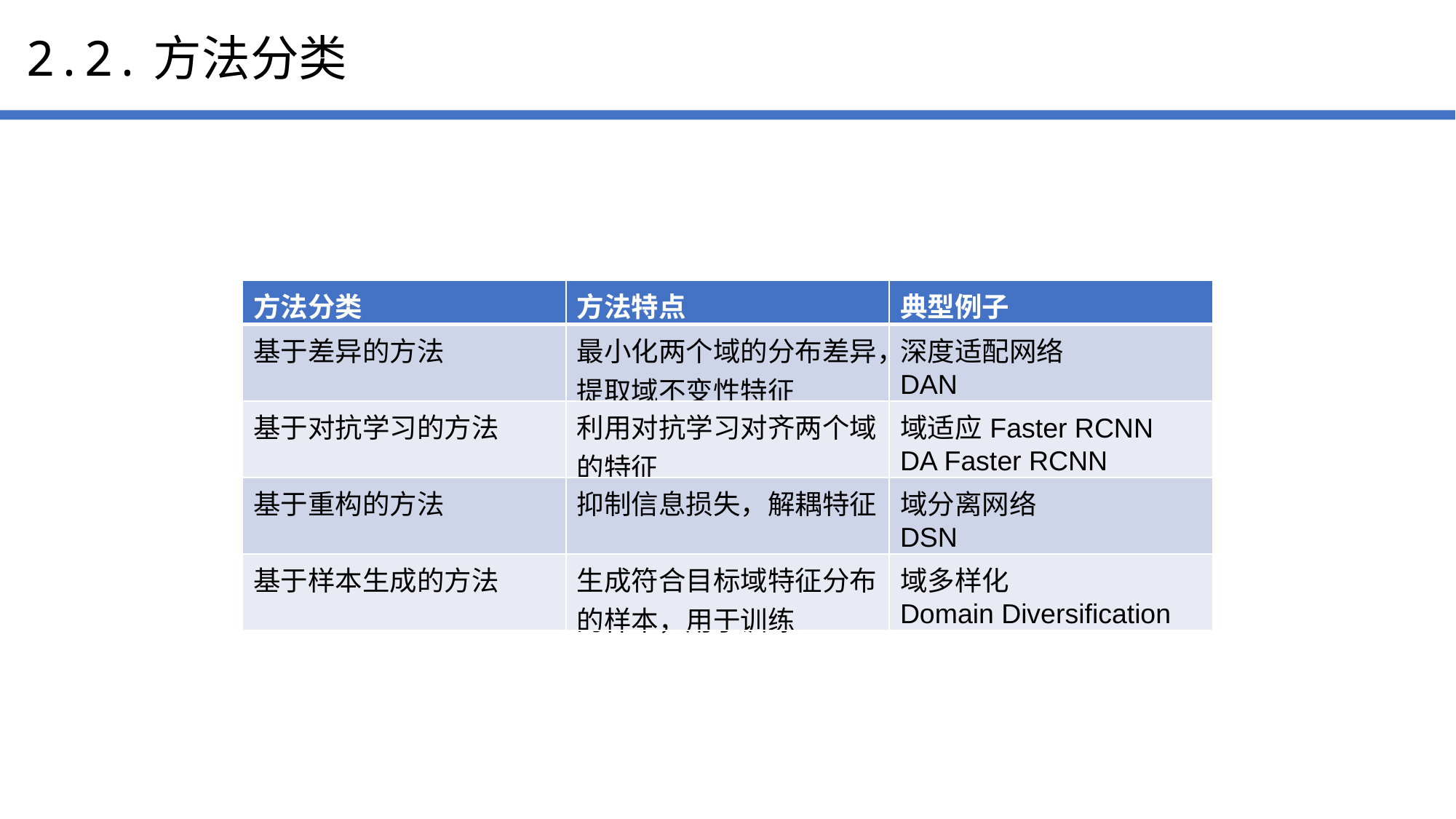

2.2.方法分类

| 方法分类 | 方法特点 | 典型例子 |
| --- | --- | --- |
| 基于差异的方法 | 最小化两个域的分布差异，提取域不变性特征 | 深度适配网络 DAN |
| 基于对抗学习的方法 | 利用对抗学习对齐两个域的特征 | 域适应Faster RCNN DA Faster RCNN |
| 基于重构的方法 | 抑制信息损失，解耦特征 | 域分离网络 DSN |
| 基于样本生成的方法 | 生成符合目标域特征分布的样本，用于训练 | 域多样化 Domain Diversification |